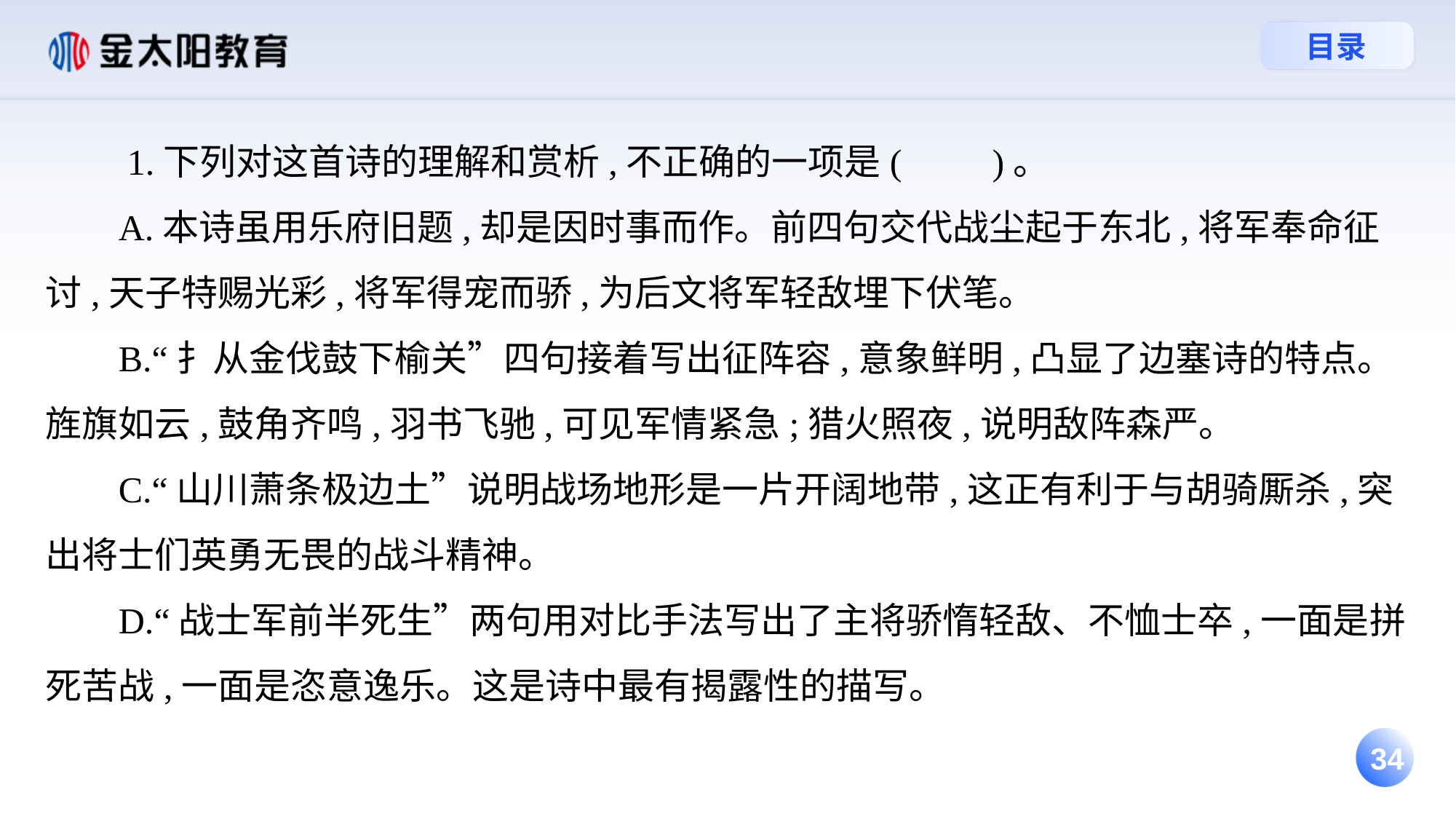

1.下列对这首诗的理解和赏析,不正确的一项是(　　)。
        A.本诗虽用乐府旧题,却是因时事而作。前四句交代战尘起于东北,将军奉命征讨,天子特赐光彩,将军得宠而骄,为后文将军轻敌埋下伏笔。
        B.“扌从金伐鼓下榆关”四句接着写出征阵容,意象鲜明,凸显了边塞诗的特点。旌旗如云,鼓角齐鸣,羽书飞驰,可见军情紧急;猎火照夜,说明敌阵森严。
        C.“山川萧条极边土”说明战场地形是一片开阔地带,这正有利于与胡骑厮杀,突出将士们英勇无畏的战斗精神。
        D.“战士军前半死生”两句用对比手法写出了主将骄惰轻敌、不恤士卒,一面是拼死苦战,一面是恣意逸乐。这是诗中最有揭露性的描写。